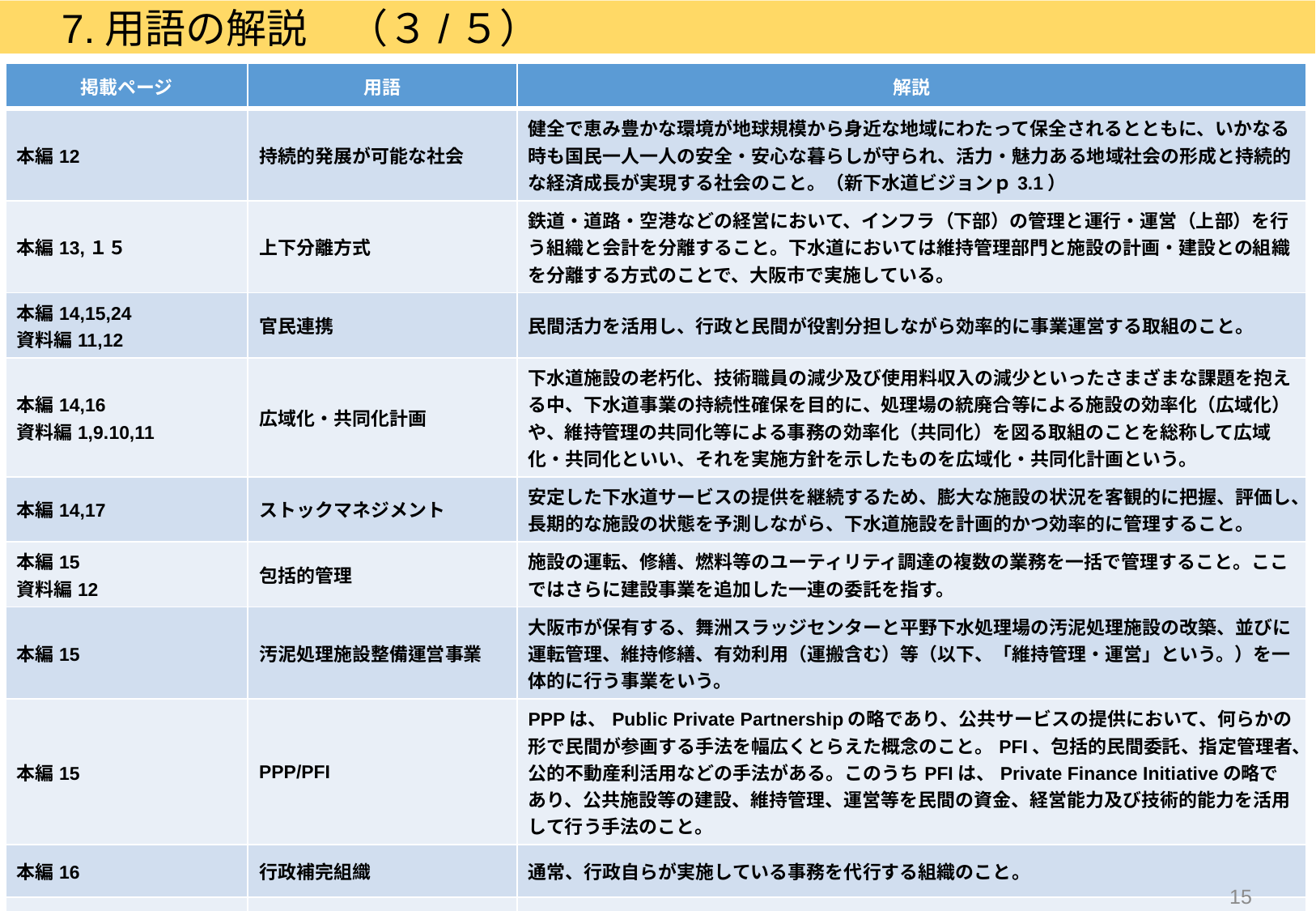

7.用語の解説　（３/５）
| 掲載ページ | 用語 | 解説 |
| --- | --- | --- |
| 本編12 | 持続的発展が可能な社会 | 健全で恵み豊かな環境が地球規模から身近な地域にわたって保全されるとともに、いかなる時も国民一人一人の安全・安心な暮らしが守られ、活力・魅力ある地域社会の形成と持続的な経済成長が実現する社会のこと。（新下水道ビジョンｐ3.1） |
| 本編13,１５ | 上下分離方式 | 鉄道・道路・空港などの経営において、インフラ（下部）の管理と運行・運営（上部）を行う組織と会計を分離すること。下水道においては維持管理部門と施設の計画・建設との組織を分離する方式のことで、大阪市で実施している。 |
| 本編14,15,24 資料編11,12 | 官民連携 | 民間活力を活用し、行政と民間が役割分担しながら効率的に事業運営する取組のこと。 |
| 本編14,16 資料編1,9.10,11 | 広域化・共同化計画 | 下水道施設の老朽化、技術職員の減少及び使用料収入の減少といったさまざまな課題を抱える中、下水道事業の持続性確保を目的に、処理場の統廃合等による施設の効率化（広域化）や、維持管理の共同化等による事務の効率化（共同化）を図る取組のことを総称して広域化・共同化といい、それを実施方針を示したものを広域化・共同化計画という。 |
| 本編14,17 | ストックマネジメント | 安定した下水道サービスの提供を継続するため、膨大な施設の状況を客観的に把握、評価し、長期的な施設の状態を予測しながら、下水道施設を計画的かつ効率的に管理すること。 |
| 本編15 資料編12 | 包括的管理 | 施設の運転、修繕、燃料等のユーティリティ調達の複数の業務を一括で管理すること。ここではさらに建設事業を追加した一連の委託を指す。 |
| 本編15 | 汚泥処理施設整備運営事業 | 大阪市が保有する、舞洲スラッジセンターと平野下水処理場の汚泥処理施設の改築、並びに運転管理、維持修繕、有効利用（運搬含む）等（以下、「維持管理・運営」という。）を一体的に行う事業をいう。 |
| 本編15 | PPP/PFI | PPPは、Public Private Partnershipの略であり、公共サービスの提供において、何らかの形で民間が参画する手法を幅広くとらえた概念のこと。PFI、包括的民間委託、指定管理者、公的不動産利活用などの手法がある。このうちPFIは、Private Finance Initiativeの略であり、公共施設等の建設、維持管理、運営等を民間の資金、経営能力及び技術的能力を活用して行う手法のこと。 |
| 本編16 | 行政補完組織 | 通常、行政自らが実施している事務を代行する組織のこと。 |
| 本編19 | 下水道展 | 公益社団法人日本下水道協会主催の下水道分野における国内有数の展示会。 |
15